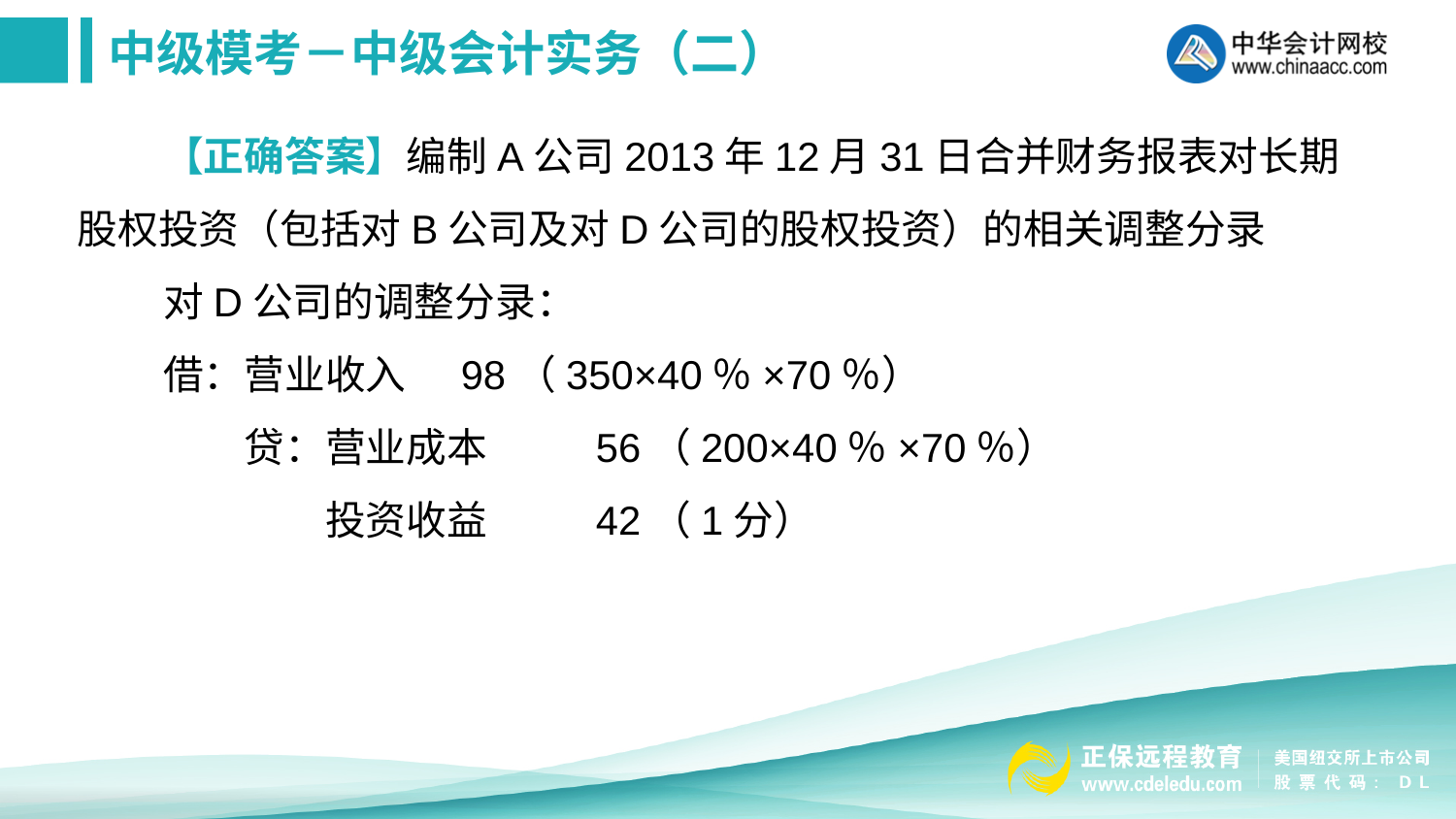

【正确答案】编制A公司2013年12月31日合并财务报表对长期股权投资（包括对B公司及对D公司的股权投资）的相关调整分录
对D公司的调整分录：
借：营业收入     98（350×40％×70％）
　　贷：营业成本           56（200×40％×70％）
　　　　投资收益           42（1分）